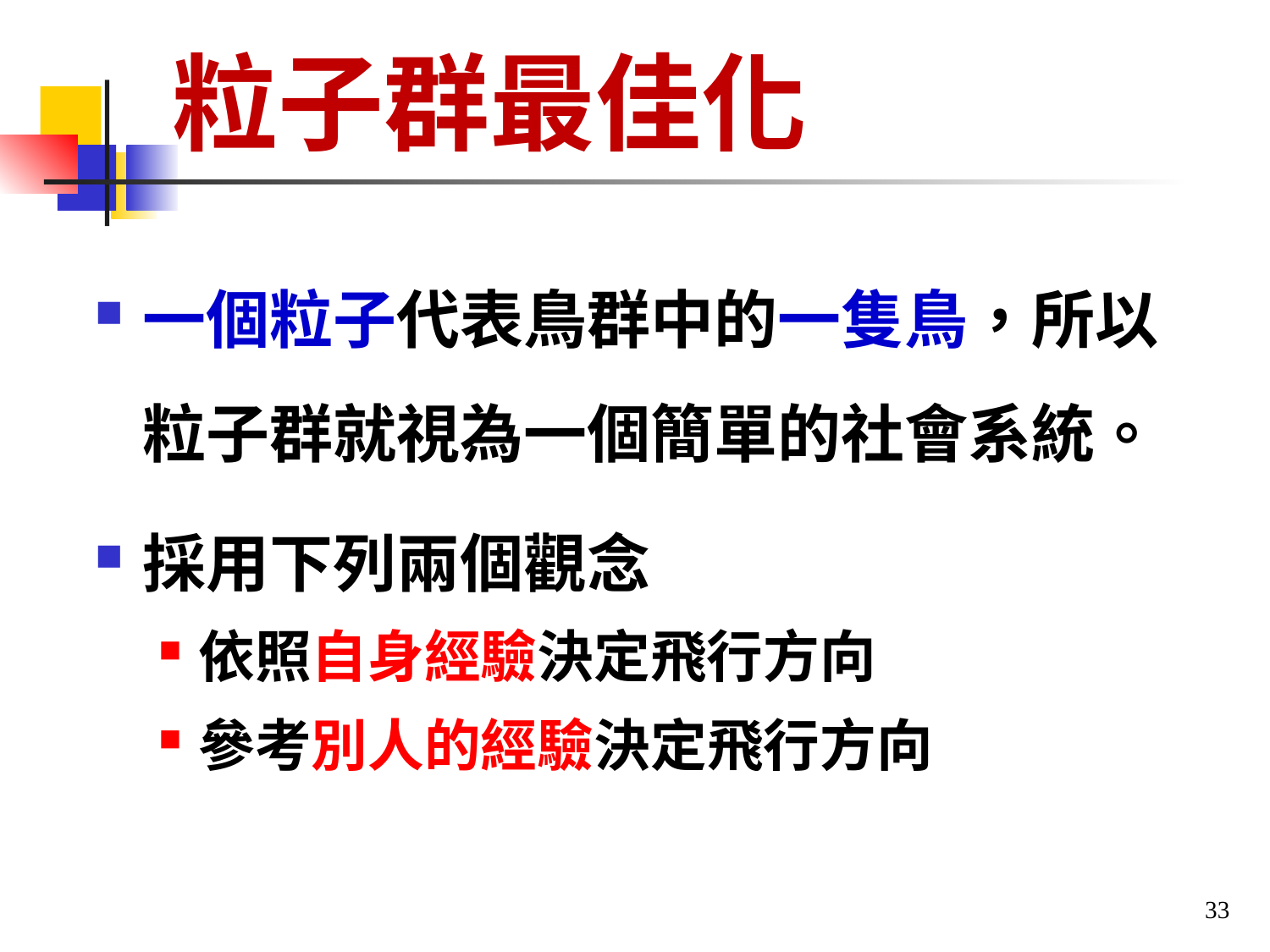

# 粒子群最佳化
一個粒子代表鳥群中的一隻鳥，所以粒子群就視為一個簡單的社會系統。
採用下列兩個觀念
依照自身經驗決定飛行方向
參考別人的經驗決定飛行方向

33